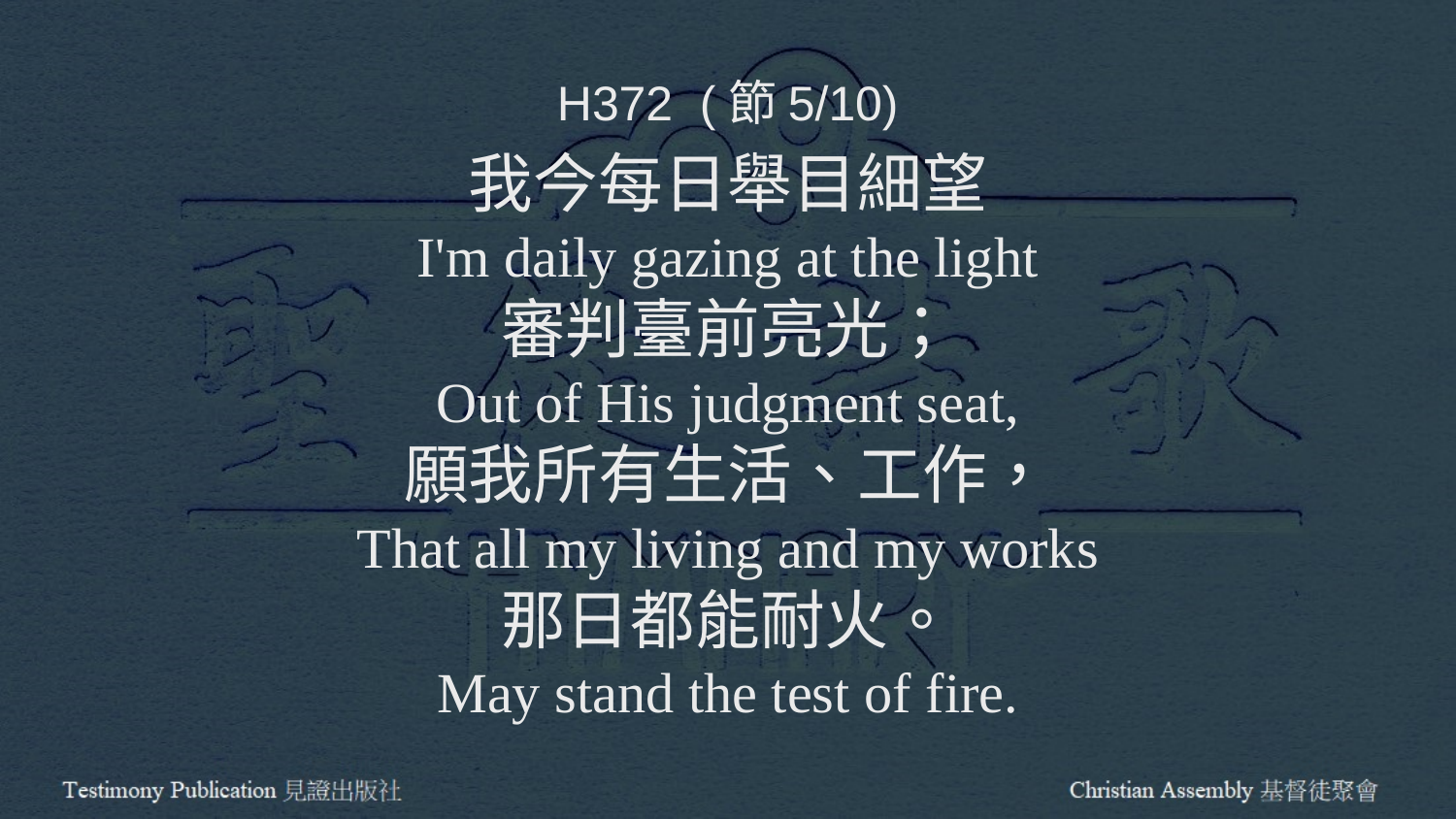

H372  (節5/10)
我今每日舉目細望
I'm daily gazing at the light
審判臺前亮光；
Out of His judgment seat,
願我所有生活、工作，
That all my living and my works
那日都能耐火。
May stand the test of fire.